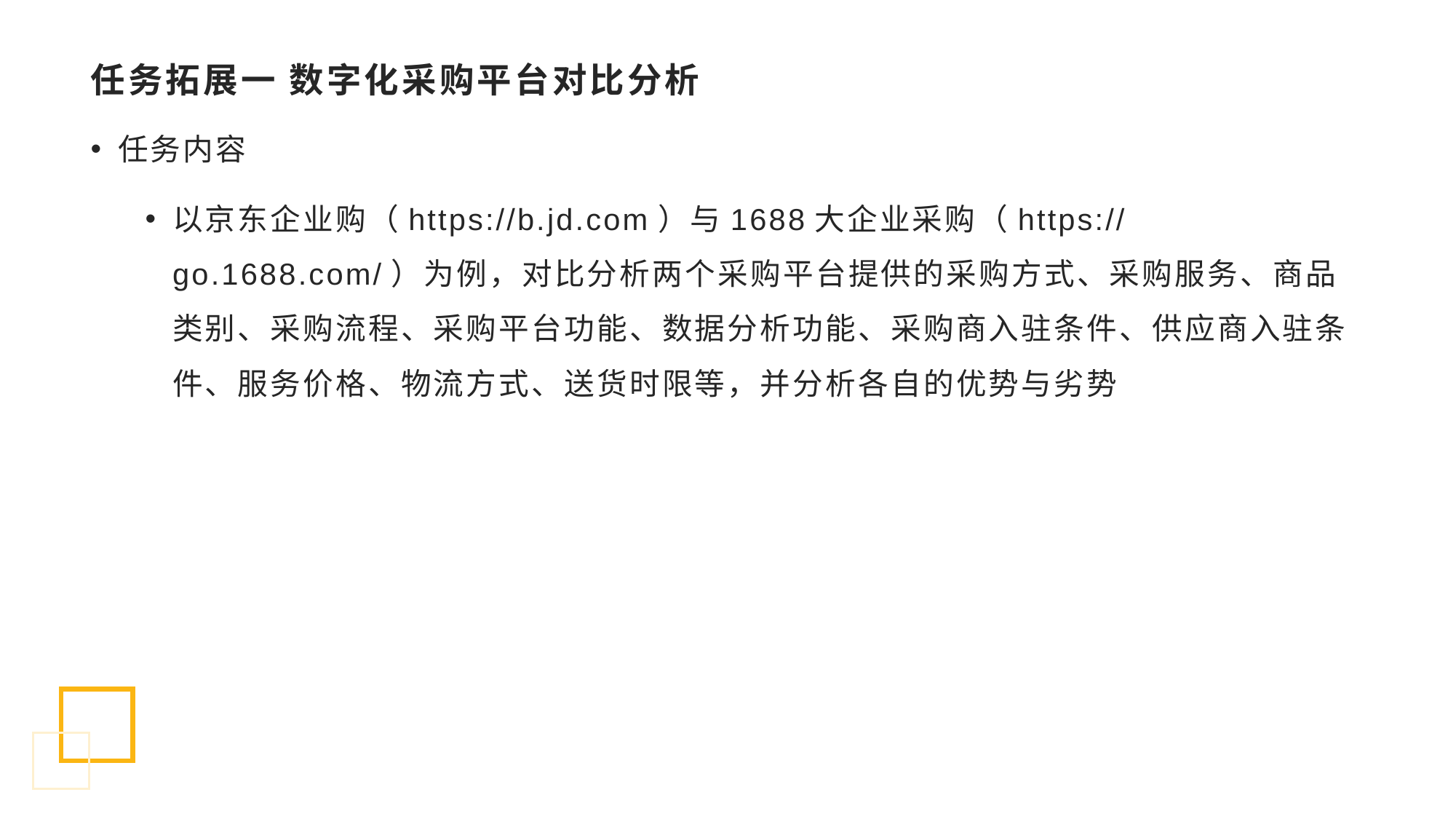

# 任务拓展一 数字化采购平台对比分析
任务内容
以京东企业购（https://b.jd.com）与1688大企业采购（https://go.1688.com/）为例，对比分析两个采购平台提供的采购方式、采购服务、商品类别、采购流程、采购平台功能、数据分析功能、采购商入驻条件、供应商入驻条件、服务价格、物流方式、送货时限等，并分析各自的优势与劣势